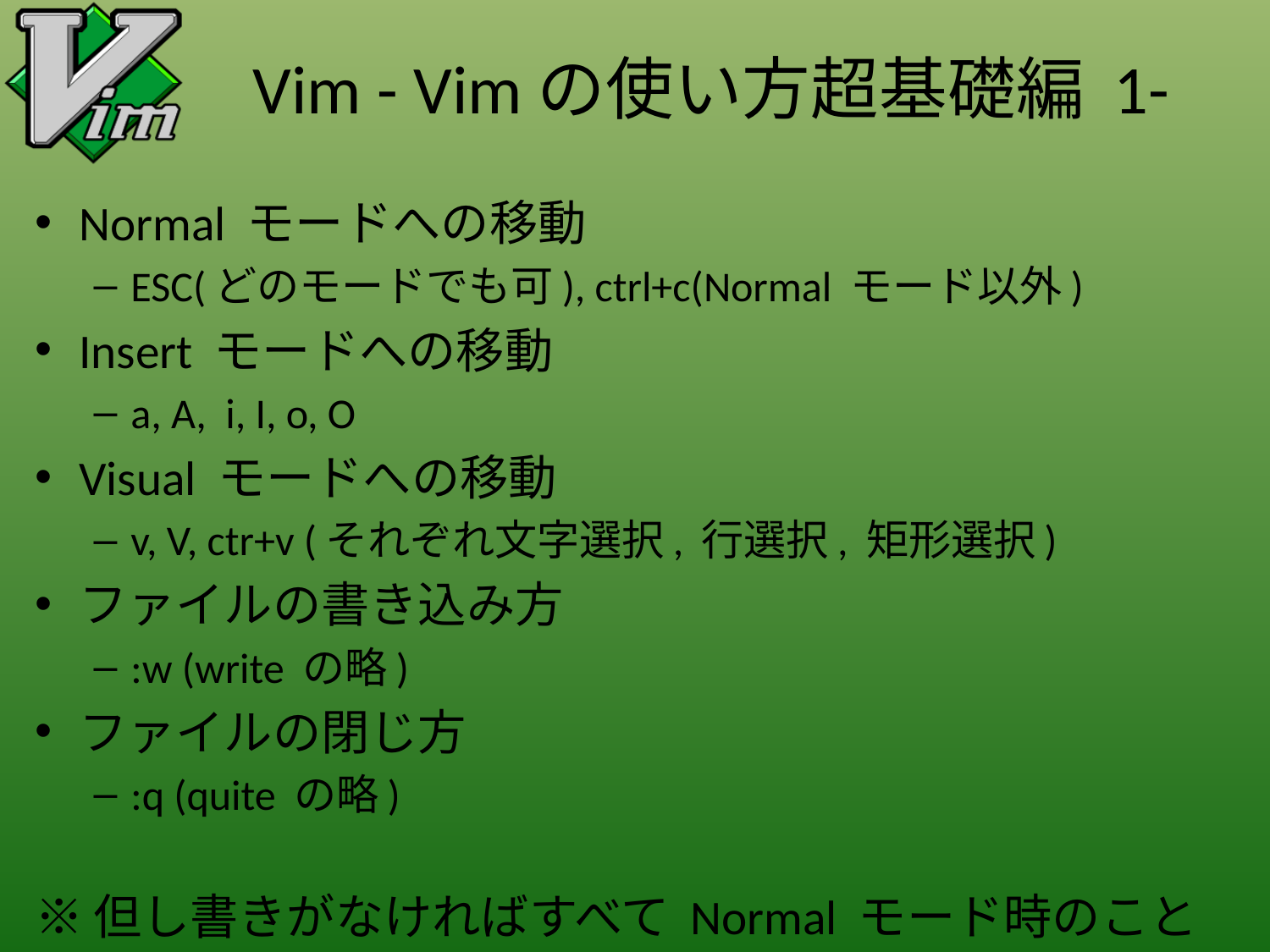

# Vim - Vimの使い方超基礎編 1-
Normal モードへの移動
ESC(どのモードでも可), ctrl+c(Normal モード以外)
Insert モードへの移動
a, A,  i, I, o, O
Visual モードへの移動
v, V, ctr+v (それぞれ文字選択, 行選択, 矩形選択)
ファイルの書き込み方
:w (write の略)
ファイルの閉じ方
:q (quite の略)
※但し書きがなければすべて Normal モード時のこと